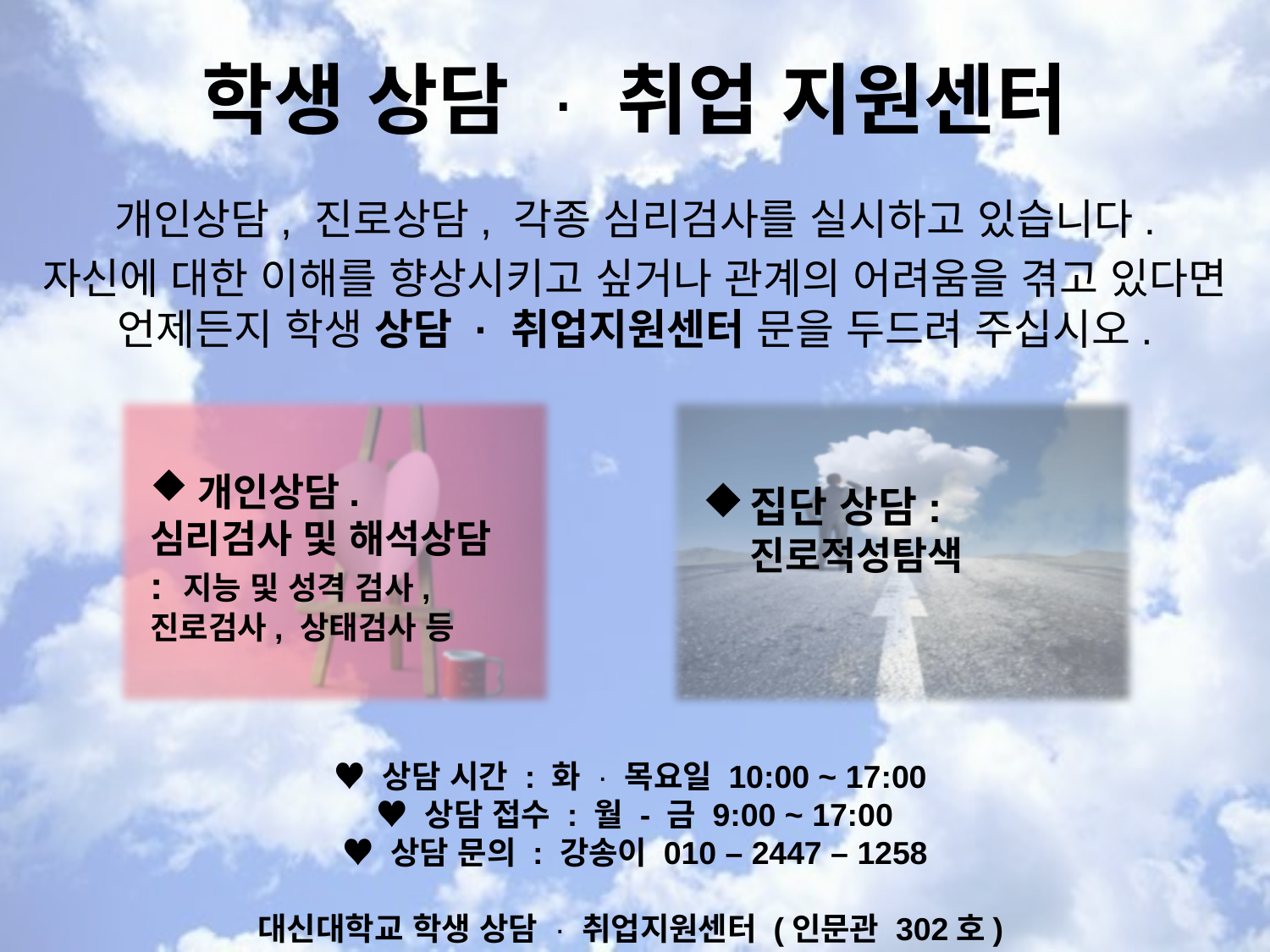

# 학생 상담 · 취업 지원센터
개인상담, 진로상담, 각종 심리검사를 실시하고 있습니다.
자신에 대한 이해를 향상시키고 싶거나 관계의 어려움을 겪고 있다면 언제든지 학생 상담 · 취업지원센터 문을 두드려 주십시오.

개인상담.
심리검사 및 해석상담
: 지능 및 성격 검사, 진로검사, 상태검사 등
집단 상담:         진로적성탐색
♥ 상담 시간 : 화 · 목요일 10:00 ~ 17:00
♥ 상담 접수 : 월 - 금 9:00 ~ 17:00
♥ 상담 문의 : 강송이 010 – 2447 – 1258
대신대학교 학생 상담 · 취업지원센터 (인문관 302호)